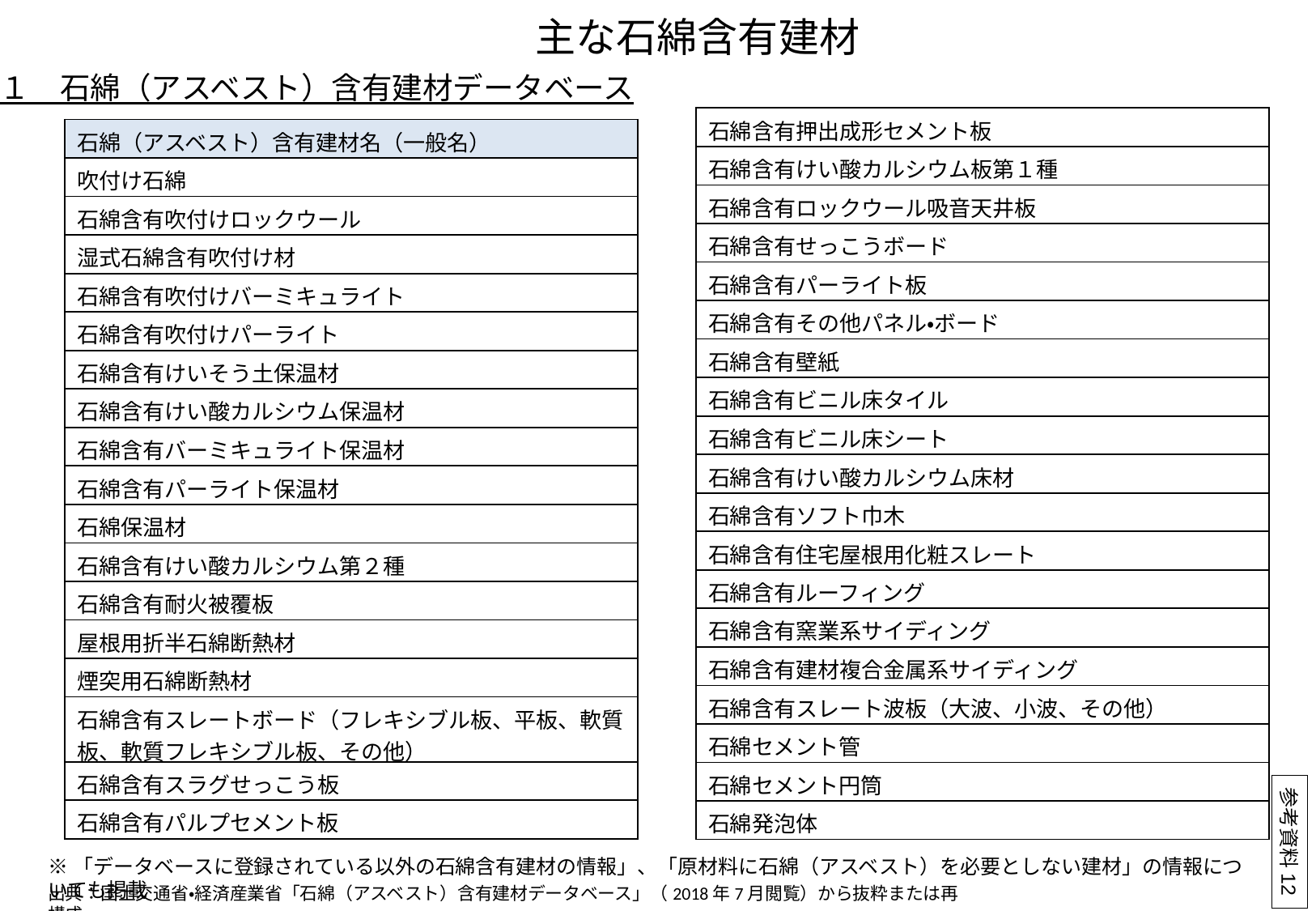

主な石綿含有建材
１　石綿（アスベスト）含有建材データベース
| 石綿含有押出成形セメント板 |
| --- |
| 石綿含有けい酸カルシウム板第１種 |
| 石綿含有ロックウール吸音天井板 |
| 石綿含有せっこうボード |
| 石綿含有パーライト板 |
| 石綿含有その他パネル・ボード |
| 石綿含有壁紙 |
| 石綿含有ビニル床タイル |
| 石綿含有ビニル床シート |
| 石綿含有けい酸カルシウム床材 |
| 石綿含有ソフト巾木 |
| 石綿含有住宅屋根用化粧スレート |
| 石綿含有ルーフィング |
| 石綿含有窯業系サイディング |
| 石綿含有建材複合金属系サイディング |
| 石綿含有スレート波板（大波、小波、その他） |
| 石綿セメント管 |
| 石綿セメント円筒 |
| 石綿発泡体 |
| 石綿（アスベスト）含有建材名（一般名） |
| --- |
| 吹付け石綿 |
| 石綿含有吹付けロックウール |
| 湿式石綿含有吹付け材 |
| 石綿含有吹付けバーミキュライト |
| 石綿含有吹付けパーライト |
| 石綿含有けいそう土保温材 |
| 石綿含有けい酸カルシウム保温材 |
| 石綿含有バーミキュライト保温材 |
| 石綿含有パーライト保温材 |
| 石綿保温材 |
| 石綿含有けい酸カルシウム第２種 |
| 石綿含有耐火被覆板 |
| 屋根用折半石綿断熱材 |
| 煙突用石綿断熱材 |
| 石綿含有スレートボード（フレキシブル板、平板、軟質板、軟質フレキシブル板、その他） |
| 石綿含有スラグせっこう板 |
| 石綿含有パルプセメント板 |
参考資料12
※「データベースに登録されている以外の石綿含有建材の情報」、「原材料に石綿（アスベスト）を必要としない建材」の情報についても掲載
出典：国土交通省・経済産業省「石綿（アスベスト）含有建材データベース」（2018年7月閲覧）から抜粋または再構成